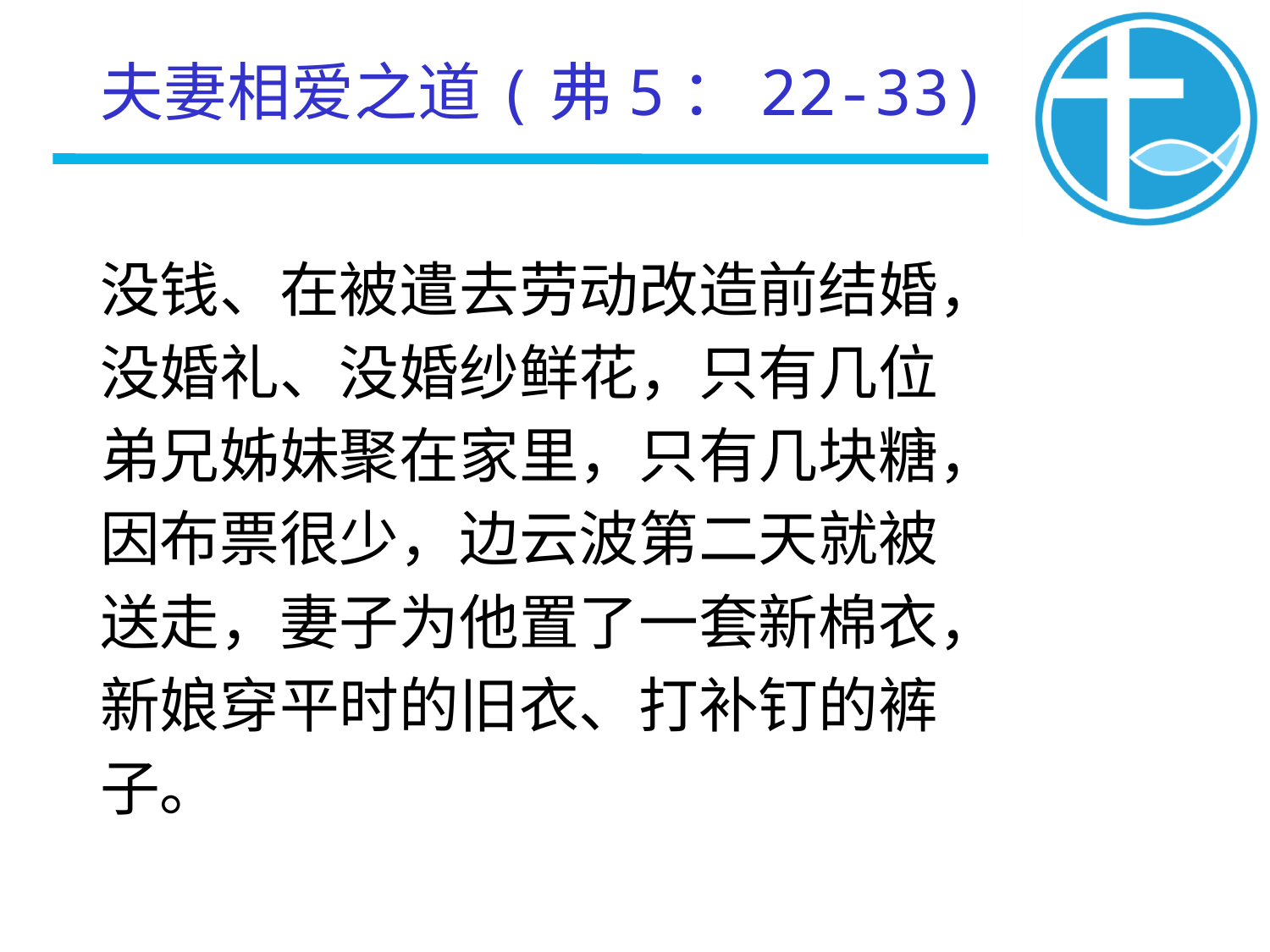

# 夫妻相爱之道(弗5：22-33)
没钱、在被遣去劳动改造前结婚，
没婚礼、没婚纱鲜花，只有几位
弟兄姊妹聚在家里，只有几块糖，
因布票很少，边云波第二天就被
送走，妻子为他置了一套新棉衣，
新娘穿平时的旧衣、打补钉的裤
子。